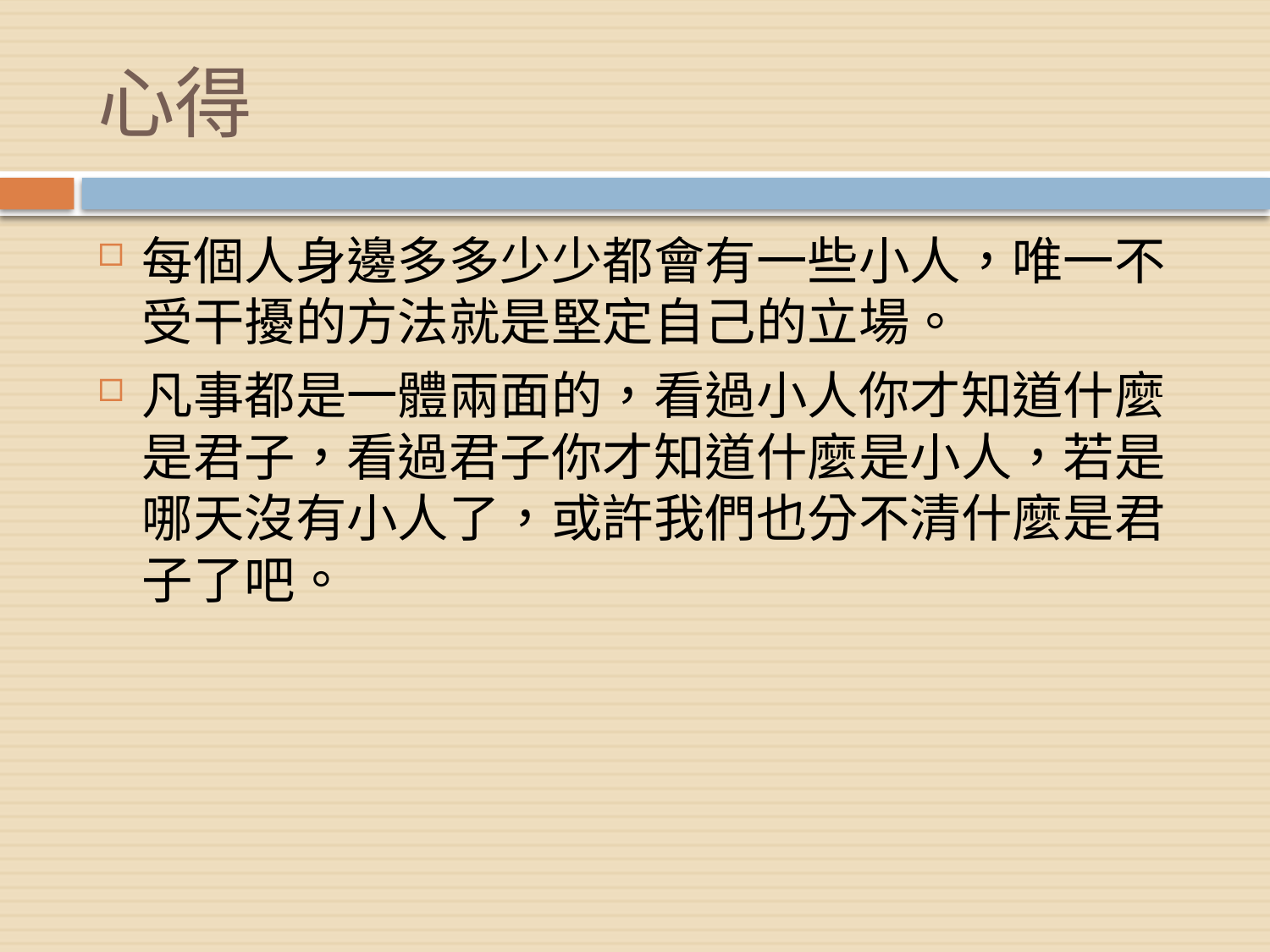

# 心得
每個人身邊多多少少都會有一些小人，唯一不受干擾的方法就是堅定自己的立場。
凡事都是一體兩面的，看過小人你才知道什麼是君子，看過君子你才知道什麼是小人，若是哪天沒有小人了，或許我們也分不清什麼是君子了吧。